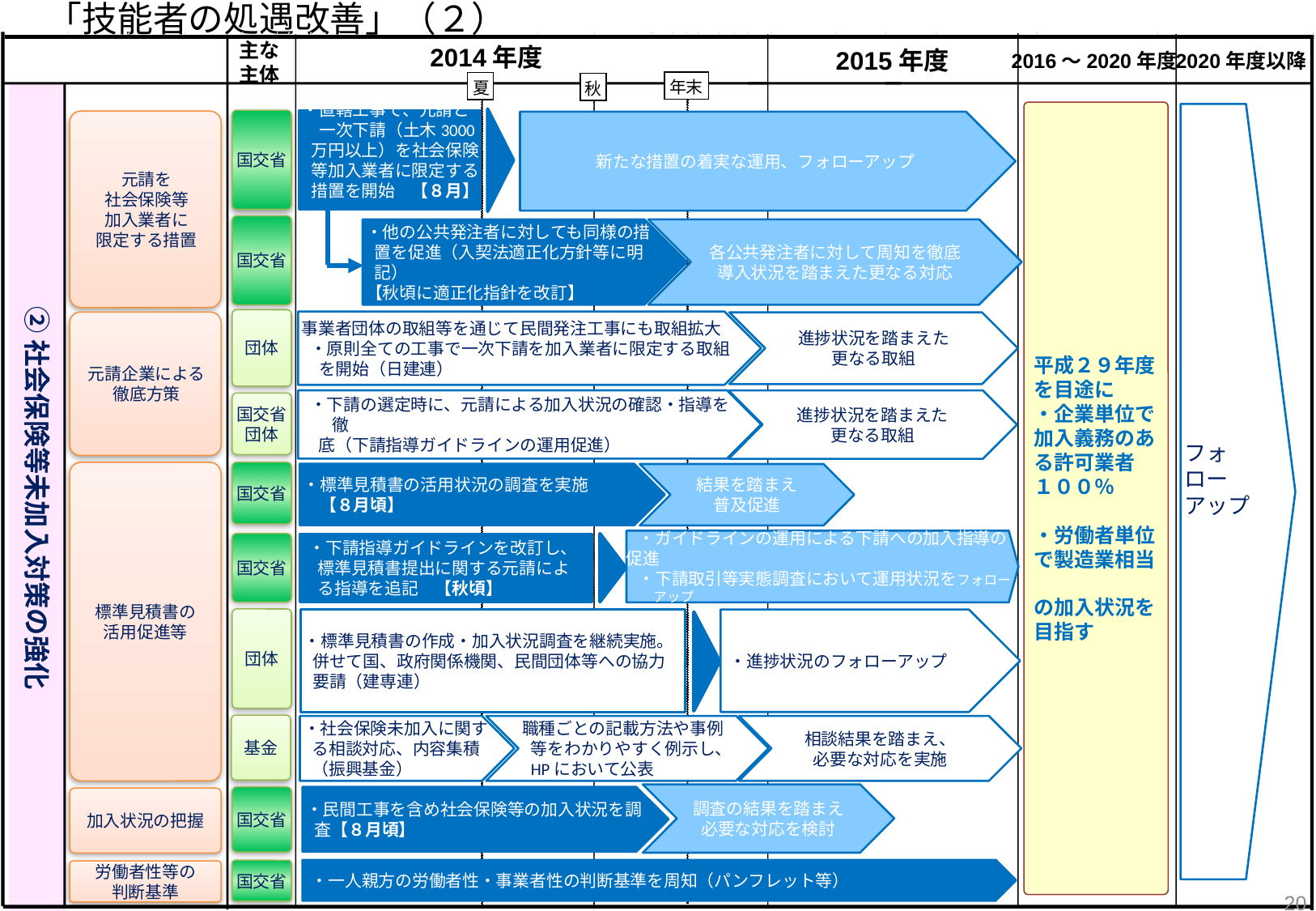

「技能者の処遇改善」（２）

2014年度
2015年度
2016～2020年度
2020年度以降

年末

夏

秋

主な
主体
②社会保険等未加入対策の強化
平成２９年度を目途に
・企業単位で加入義務のある許可業者
１００％

・労働者単位で製造業相当

の加入状況を目指す
フォロー
アップ
・直轄工事で、元請と
　一次下請（土木3000万円以上）を社会保険等加入業者に限定する措置を開始　【８月】
国交省
元請を
社会保険等
加入業者に
限定する措置
新たな措置の着実な運用、フォローアップ

国交省
・他の公共発注者に対しても同様の措置を促進（入契法適正化方針等に明記）
【秋頃に適正化指針を改訂】
各公共発注者に対して周知を徹底
導入状況を踏まえた更なる対応
団体
事業者団体の取組等を通じて民間発注工事にも取組拡大
・原則全ての工事で一次下請を加入業者に限定する取組
を開始（日建連）
元請企業による
徹底方策
進捗状況を踏まえた
更なる取組
・下請の選定時に、元請による加入状況の確認・指導を徹
底（下請指導ガイドラインの運用促進）
進捗状況を踏まえた
更なる取組
国交省
団体
国交省
標準見積書の
活用促進等
・標準見積書の活用状況の調査を実施
　【８月頃】
結果を踏まえ
普及促進
  ・ガイドラインの運用による下請への加入指導の促進
  ・下請取引等実態調査において運用状況をフォロー
　　アップ
国交省
・下請指導ガイドラインを改訂し、標準見積書提出に関する元請による指導を追記　【秋頃】

団体
・標準見積書の作成・加入状況調査を継続実施。併せて国、政府関係機関、民間団体等への協力要請（建専連）
・進捗状況のフォローアップ

基金
・社会保険未加入に関する相談対応、内容集積（振興基金）
職種ごとの記載方法や事例等をわかりやすく例示し、HPにおいて公表
相談結果を踏まえ、
必要な対応を実施
調査の結果を踏まえ
必要な対応を検討
・民間工事を含め社会保険等の加入状況を調査【８月頃】
国交省
加入状況の把握
・一人親方の労働者性・事業者性の判断基準を周知（パンフレット等）
国交省
労働者性等の
判断基準
20